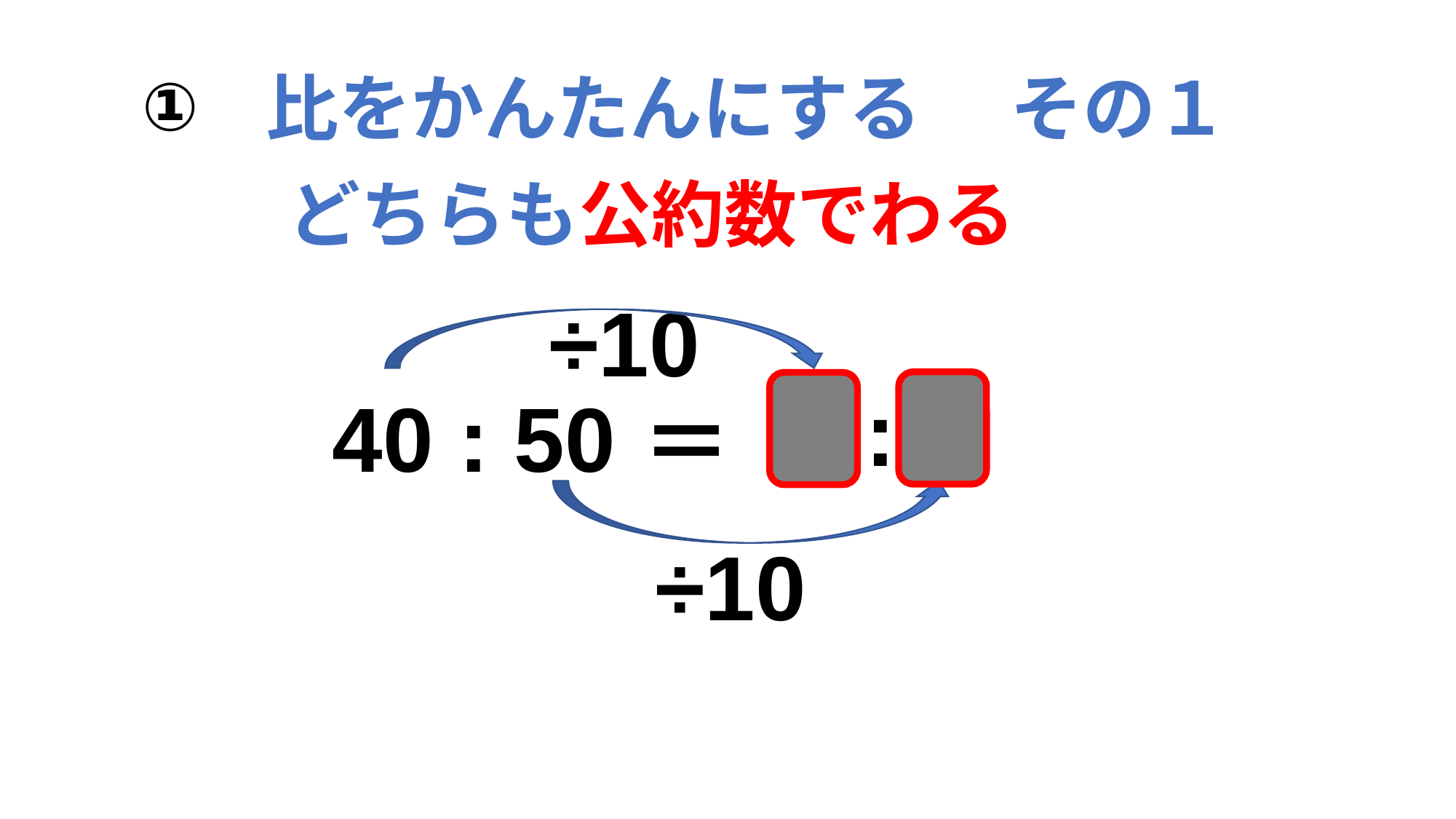

比をかんたんにする　 その１
①
どちらも公約数でわる
÷10

:
 4   5

40 : 50
＝

÷10